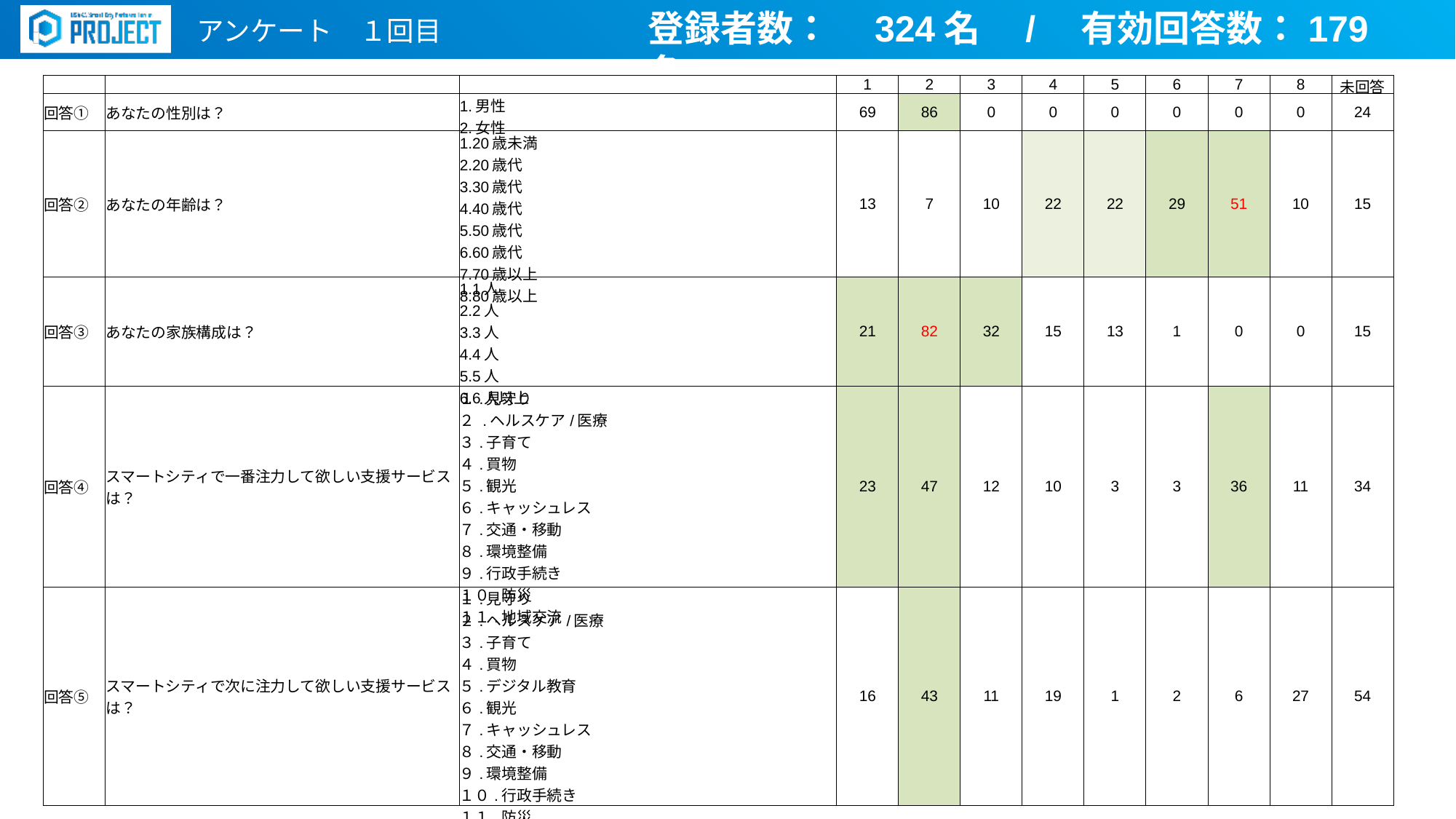

登録者数：　324名　/　有効回答数：179名

アンケート　１回目
|  |  |  | 1 | 2 | 3 | 4 | 5 | 6 | 7 | 8 | 未回答 |
| --- | --- | --- | --- | --- | --- | --- | --- | --- | --- | --- | --- |
| 回答① | あなたの性別は？ | 1.男性 2.女性 | 69 | 86 | 0 | 0 | 0 | 0 | 0 | 0 | 24 |
| 回答② | あなたの年齢は？ | 1.20歳未満 2.20歳代 3.30歳代 4.40歳代 5.50歳代 6.60歳代 7.70歳以上 8.80歳以上 | 13 | 7 | 10 | 22 | 22 | 29 | 51 | 10 | 15 |
| 回答③ | あなたの家族構成は？ | 1.1人 2.2人 3.3人 4.4人 5.5人 6.6人以上 | 21 | 82 | 32 | 15 | 13 | 1 | 0 | 0 | 15 |
| 回答④ | スマートシティで一番注力して欲しい支援サービスは？ | １.見守り ２ .ヘルスケア/医療 ３.子育て ４.買物 ５.観光 ６.キャッシュレス ７.交通・移動 ８.環境整備 ９.行政手続き １０.防災 １１.地域交流 | 23 | 47 | 12 | 10 | 3 | 3 | 36 | 11 | 34 |
| 回答⑤ | スマートシティで次に注力して欲しい支援サービスは？ | １.見守り ２.ヘルスケア/医療 ３.子育て ４.買物 ５.デジタル教育 ６.観光 ７.キャッシュレス ８.交通・移動 ９.環境整備 １０.行政手続き １１.防災 １２.地域交流 | 16 | 43 | 11 | 19 | 1 | 2 | 6 | 27 | 54 |